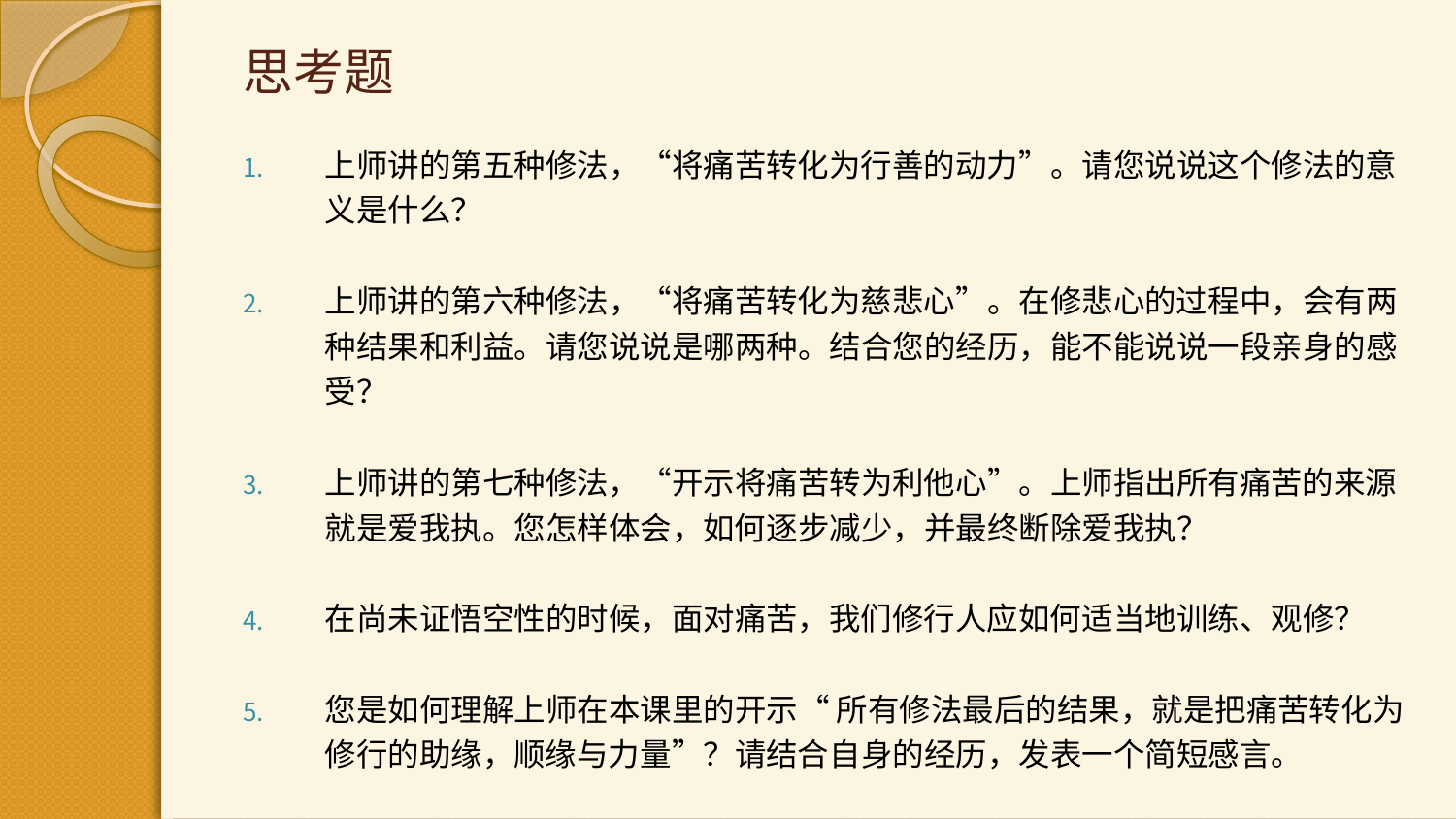

# 思考题
上师讲的第五种修法，“将痛苦转化为行善的动力”。请您说说这个修法的意义是什么？

上师讲的第六种修法，“将痛苦转化为慈悲心”。在修悲心的过程中，会有两种结果和利益。请您说说是哪两种。结合您的经历，能不能说说一段亲身的感受？

上师讲的第七种修法，“开示将痛苦转为利他心”。上师指出所有痛苦的来源就是爱我执。您怎样体会，如何逐步减少，并最终断除爱我执？

在尚未证悟空性的时候，面对痛苦，我们修行人应如何适当地训练、观修？

您是如何理解上师在本课里的开示“ 所有修法最后的结果，就是把痛苦转化为修行的助缘，顺缘与力量”？请结合自身的经历，发表一个简短感言。